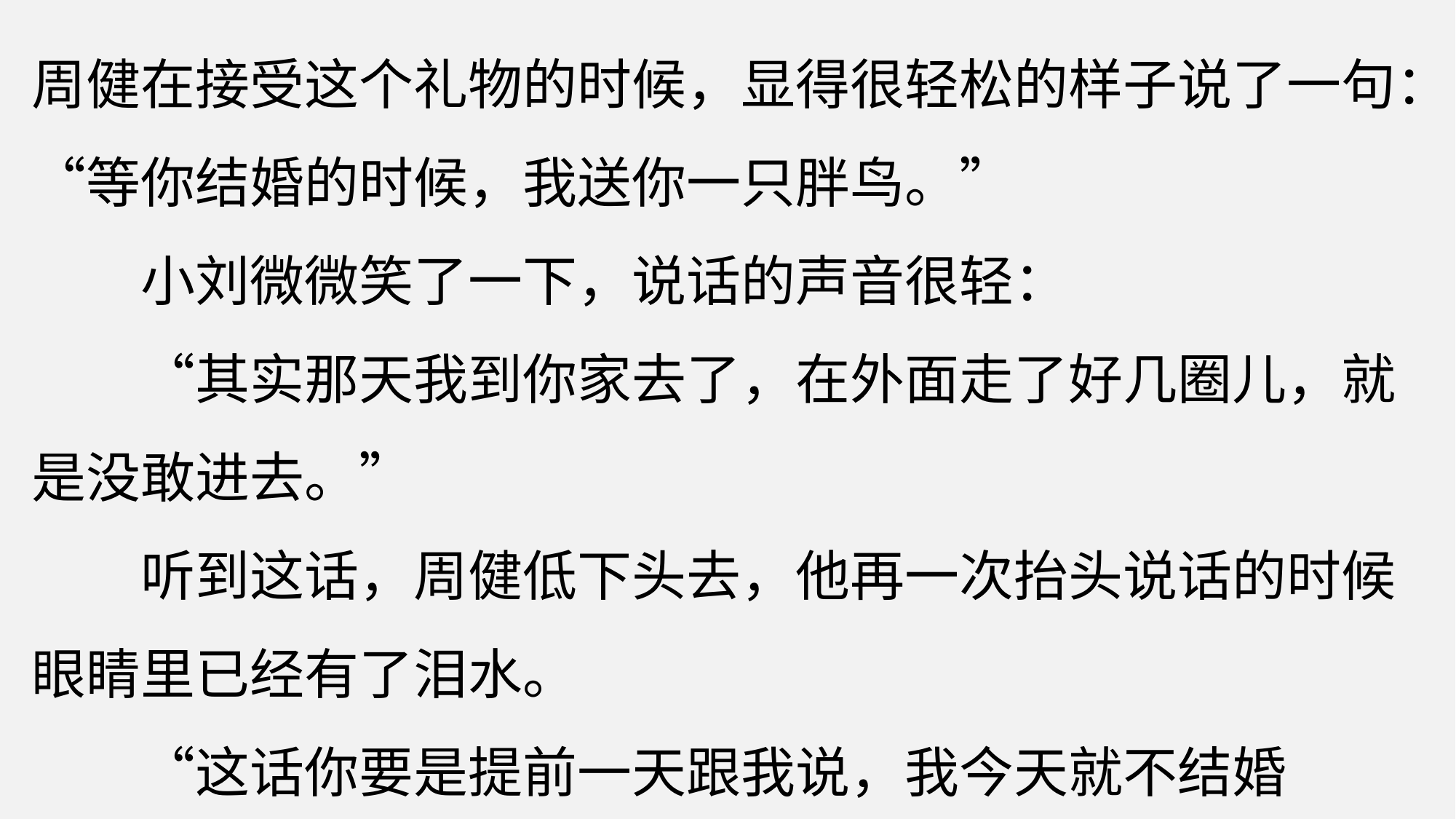

周健在接受这个礼物的时候，显得很轻松的样子说了一句：“等你结婚的时候，我送你一只胖鸟。”
　　小刘微微笑了一下，说话的声音很轻：
　　“其实那天我到你家去了，在外面走了好几圈儿，就是没敢进去。”
　　听到这话，周健低下头去，他再一次抬头说话的时候眼睛里已经有了泪水。
　　“这话你要是提前一天跟我说，我今天就不结婚了。”